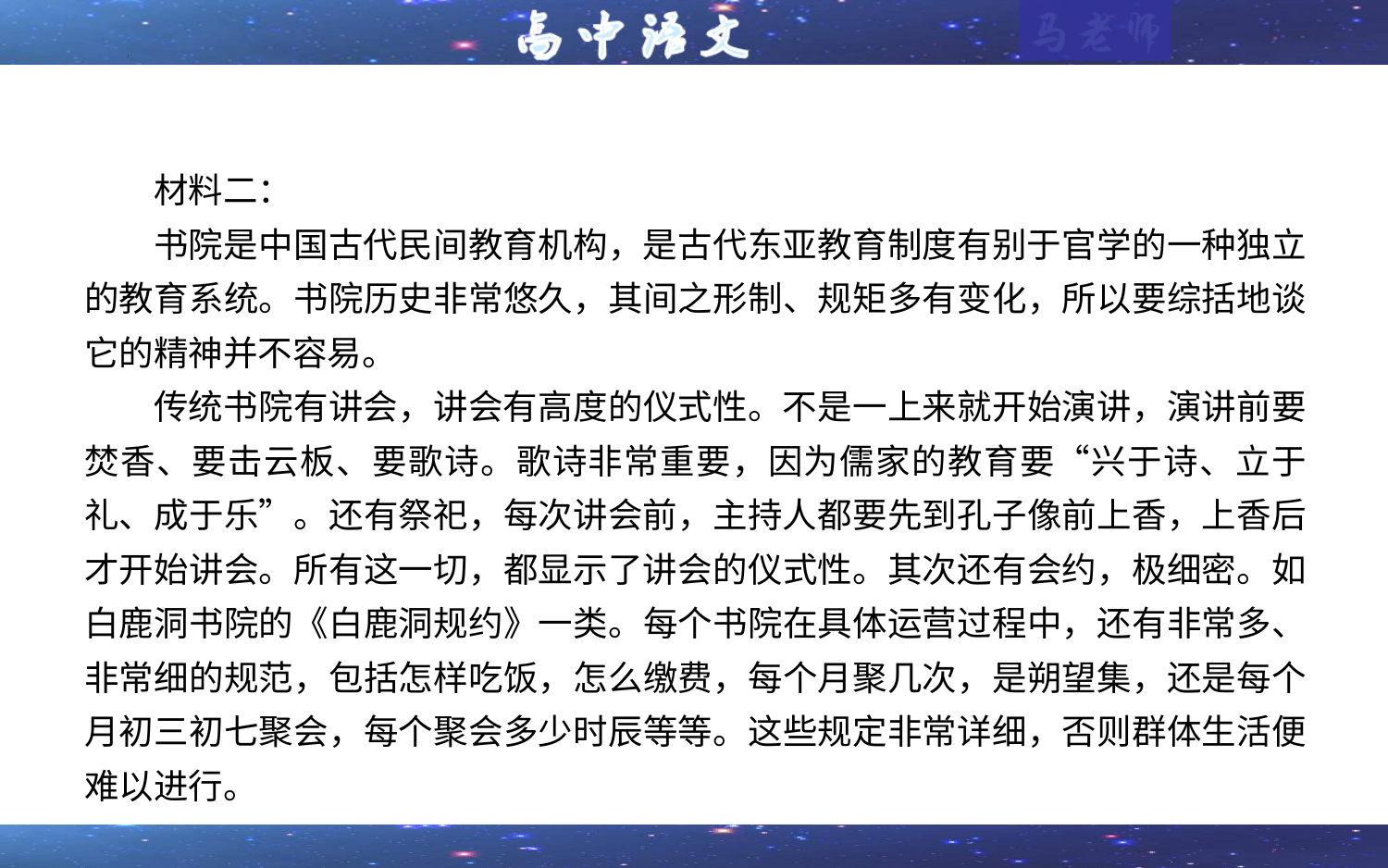

材料二：
书院是中国古代民间教育机构，是古代东亚教育制度有别于官学的一种独立的教育系统。书院历史非常悠久，其间之形制、规矩多有变化，所以要综括地谈它的精神并不容易。
传统书院有讲会，讲会有高度的仪式性。不是一上来就开始演讲，演讲前要焚香、要击云板、要歌诗。歌诗非常重要，因为儒家的教育要“兴于诗、立于礼、成于乐”。还有祭祀，每次讲会前，主持人都要先到孔子像前上香，上香后才开始讲会。所有这一切，都显示了讲会的仪式性。其次还有会约，极细密。如白鹿洞书院的《白鹿洞规约》一类。每个书院在具体运营过程中，还有非常多、非常细的规范，包括怎样吃饭，怎么缴费，每个月聚几次，是朔望集，还是每个月初三初七聚会，每个聚会多少时辰等等。这些规定非常详细，否则群体生活便难以进行。